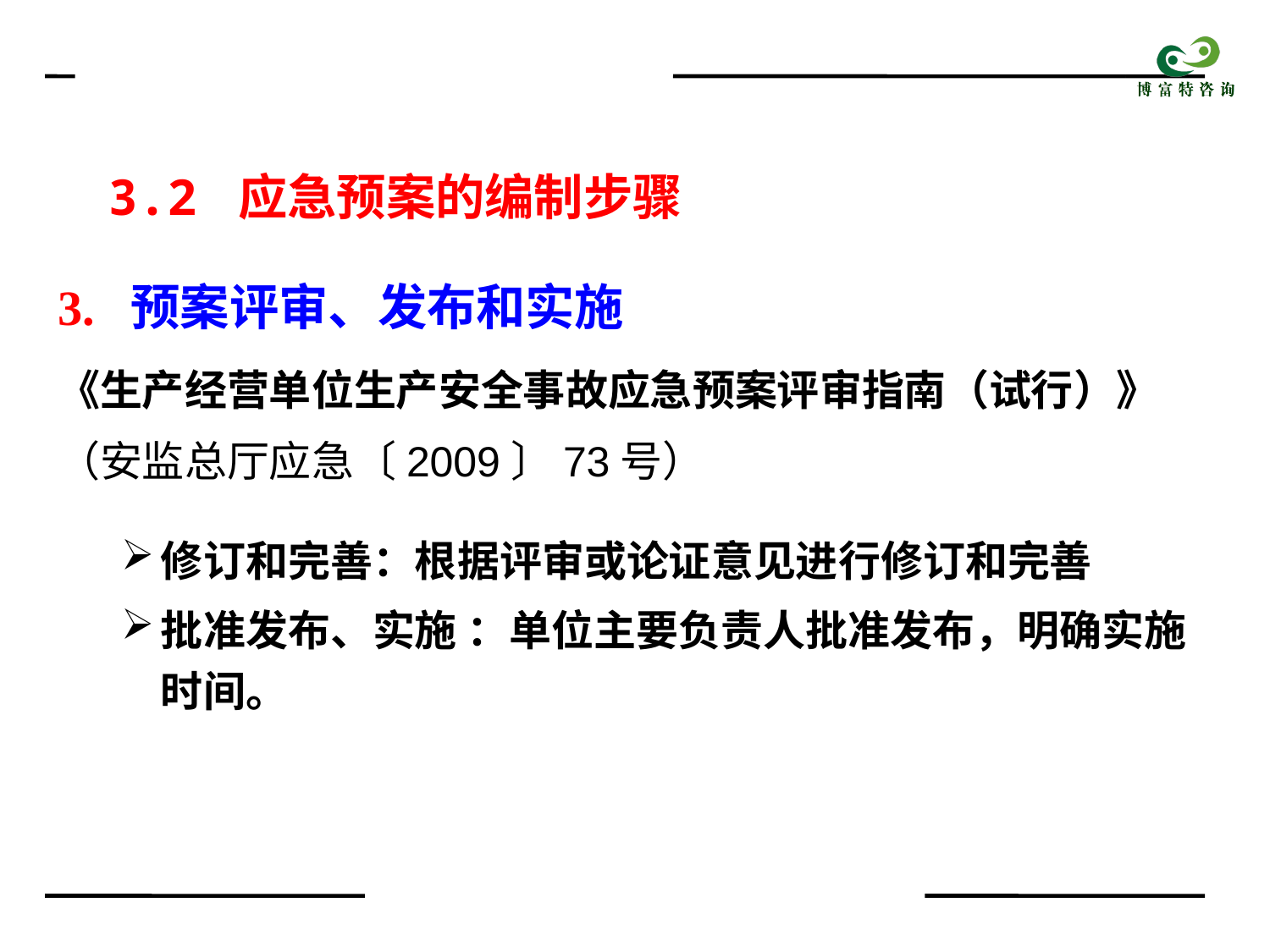

3.2 应急预案的编制步骤
3.  预案评审、发布和实施
《生产经营单位生产安全事故应急预案评审指南（试行）》（安监总厅应急〔2009〕73号）

修订和完善：根据评审或论证意见进行修订和完善
批准发布、实施 ：单位主要负责人批准发布，明确实施时间。